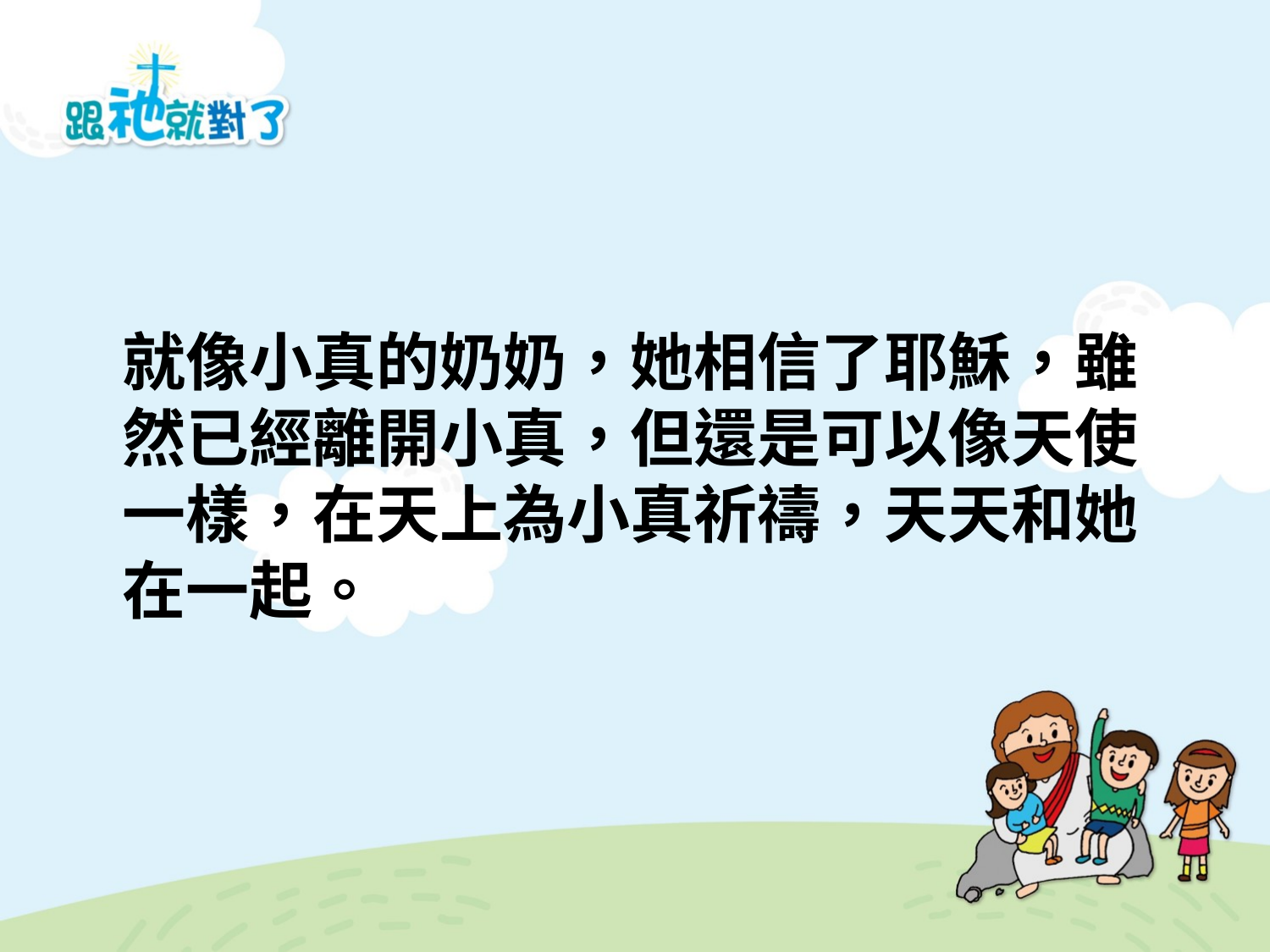

就像小真的奶奶，她相信了耶穌，雖然已經離開小真，但還是可以像天使一樣，在天上為小真祈禱，天天和她在一起。